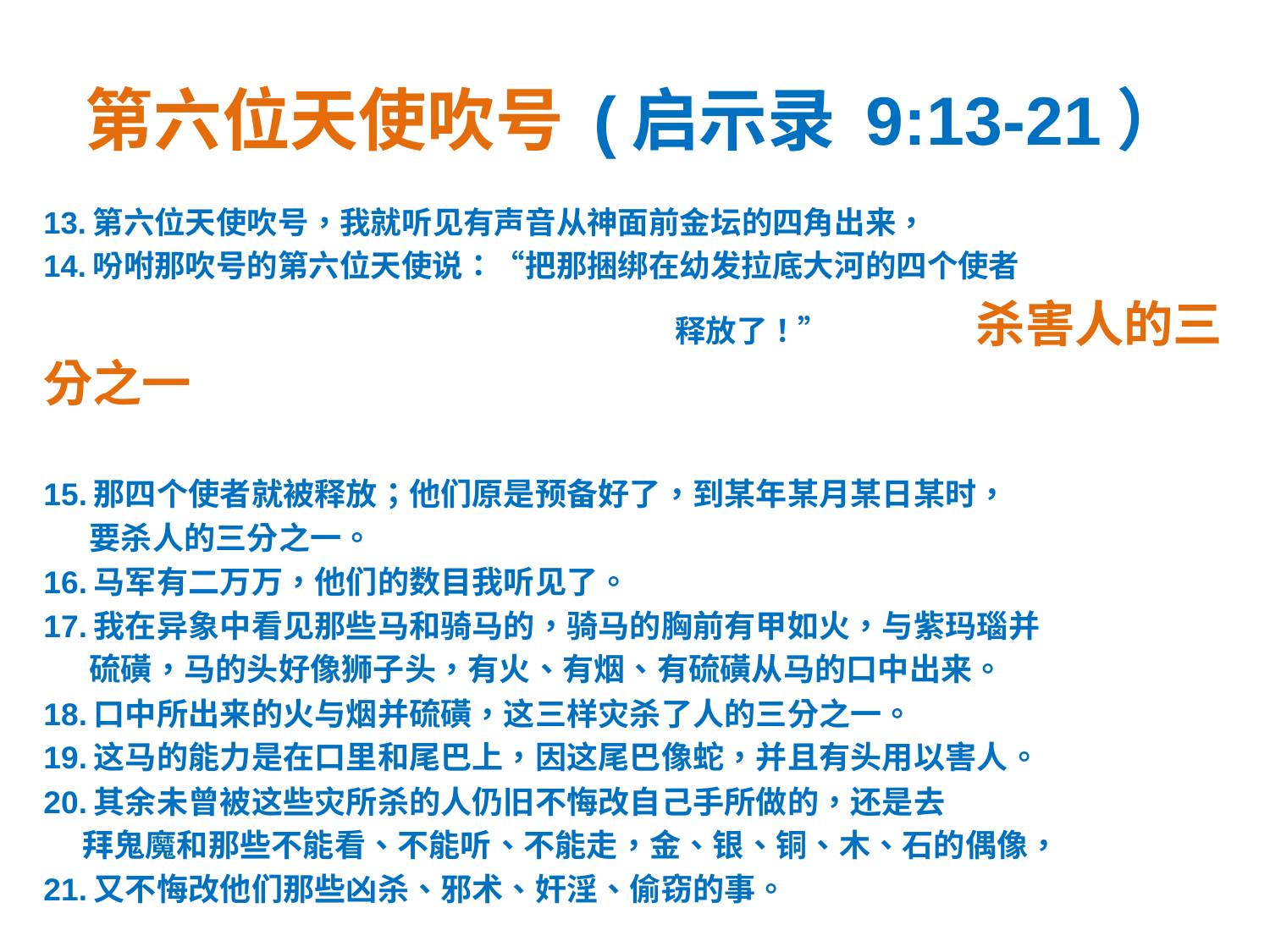

# 第六位天使吹号 (启示录 9:13-21）
13. 第六位天使吹号，我就听见有声音从神面前金坛的四角出来，
14. 吩咐那吹号的第六位天使说：“把那捆绑在幼发拉底大河的四个使者
                                                                                          释放了！”                     杀害人的三分之一

15. 那四个使者就被释放；他们原是预备好了，到某年某月某日某时，
      要杀人的三分之一。
16. 马军有二万万，他们的数目我听见了。
17. 我在异象中看见那些马和骑马的，骑马的胸前有甲如火，与紫玛瑙并
      硫磺，马的头好像狮子头，有火、有烟、有硫磺从马的口中出来。
18. 口中所出来的火与烟并硫磺，这三样灾杀了人的三分之一。
19. 这马的能力是在口里和尾巴上，因这尾巴像蛇，并且有头用以害人。
20. 其余未曾被这些灾所杀的人仍旧不悔改自己手所做的，还是去
     拜鬼魔和那些不能看、不能听、不能走，金、银、铜、木、石的偶像，
21. 又不悔改他们那些凶杀、邪术、奸淫、偷窃的事。